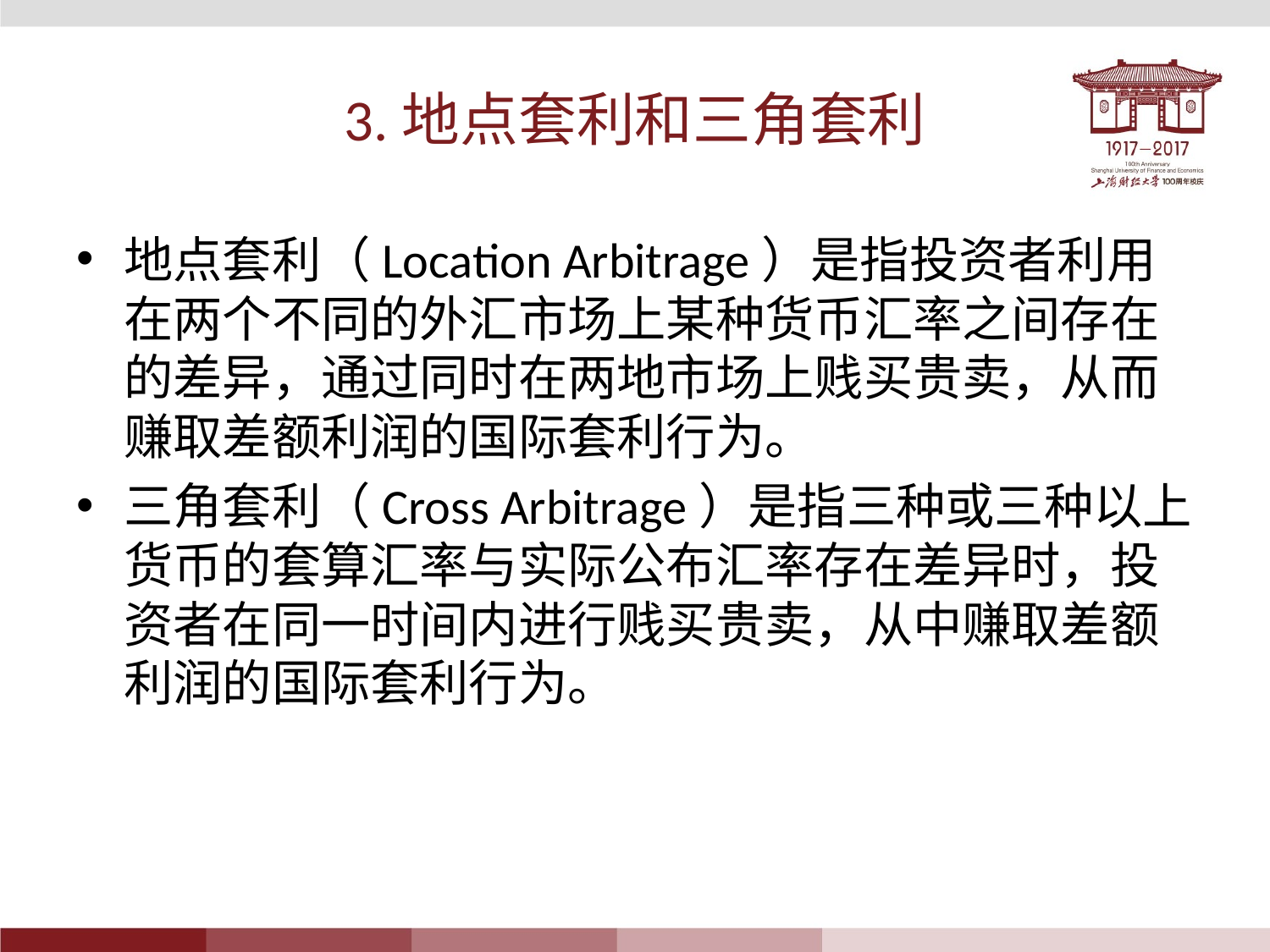

# 3.地点套利和三角套利
地点套利（Location Arbitrage）是指投资者利用在两个不同的外汇市场上某种货币汇率之间存在的差异，通过同时在两地市场上贱买贵卖，从而赚取差额利润的国际套利行为。
三角套利（Cross Arbitrage）是指三种或三种以上货币的套算汇率与实际公布汇率存在差异时，投资者在同一时间内进行贱买贵卖，从中赚取差额利润的国际套利行为。